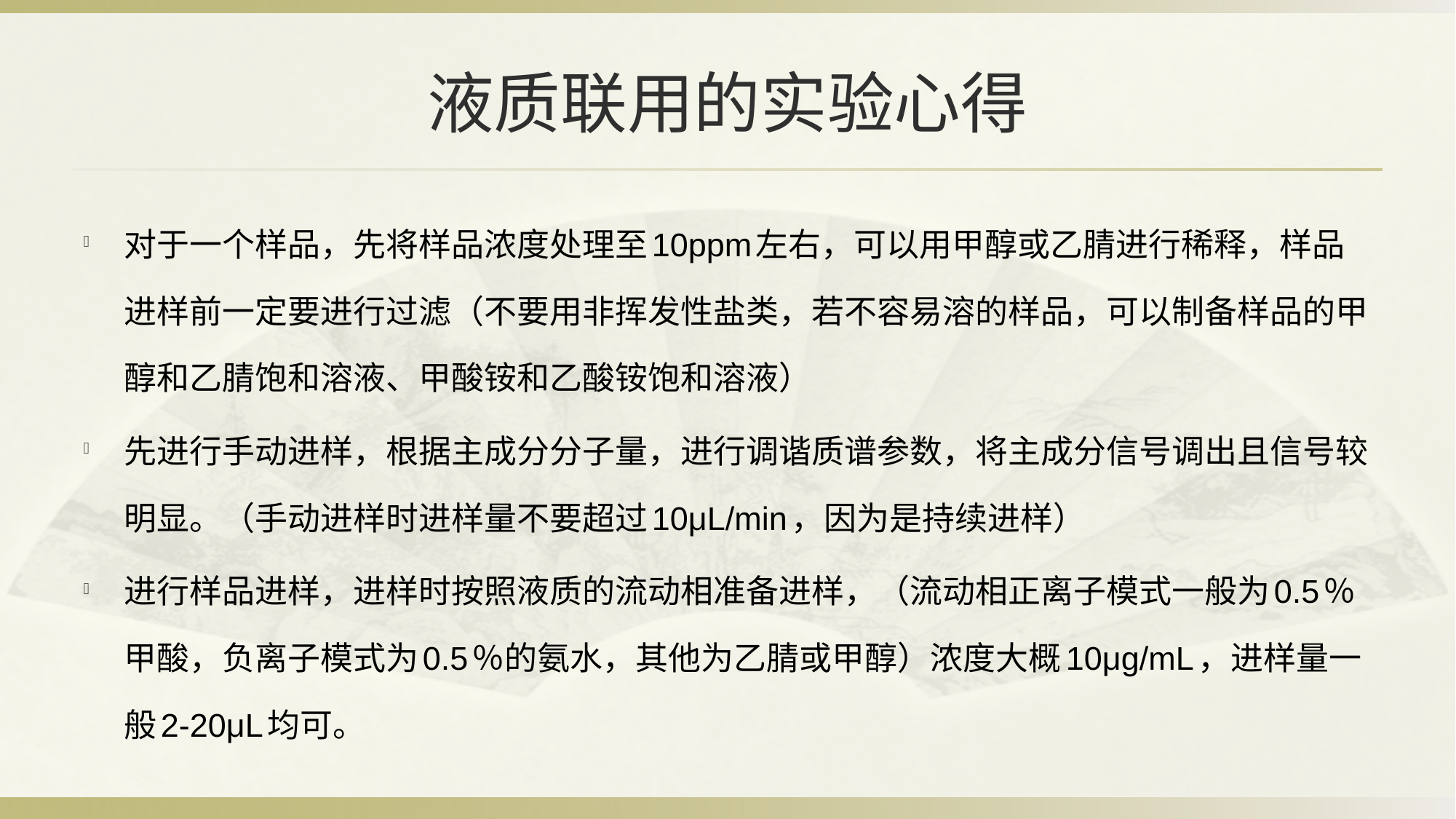

# 液质联用的实验心得
对于一个样品，先将样品浓度处理至10ppm左右，可以用甲醇或乙腈进行稀释，样品进样前一定要进行过滤（不要用非挥发性盐类，若不容易溶的样品，可以制备样品的甲醇和乙腈饱和溶液、甲酸铵和乙酸铵饱和溶液）
先进行手动进样，根据主成分分子量，进行调谐质谱参数，将主成分信号调出且信号较明显。（手动进样时进样量不要超过10μL/min，因为是持续进样）
进行样品进样，进样时按照液质的流动相准备进样，（流动相正离子模式一般为0.5％甲酸，负离子模式为0.5％的氨水，其他为乙腈或甲醇）浓度大概10μg/mL，进样量一般2-20μL均可。